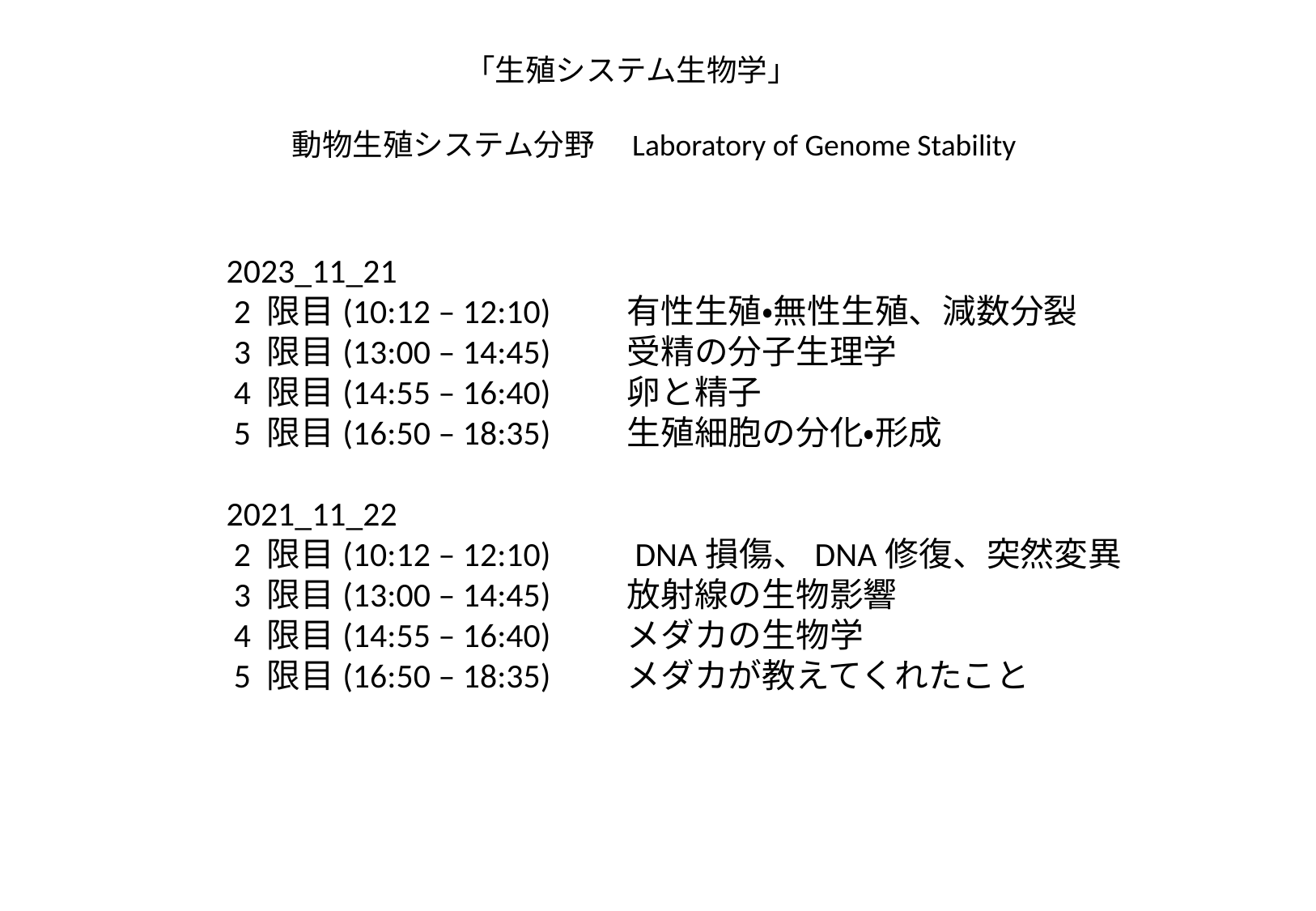

「生殖システム生物学」
動物生殖システム分野　Laboratory of Genome Stability
2023_11_21
 2 限目(10:12 – 12:10)　　有性生殖・無性生殖、減数分裂
 3 限目(13:00 – 14:45)　　受精の分子生理学
 4 限目(14:55 – 16:40)　　卵と精子
 5 限目(16:50 – 18:35)　　生殖細胞の分化・形成

2021_11_22
 2 限目(10:12 – 12:10)　　DNA損傷、DNA修復、突然変異
 3 限目(13:00 – 14:45)　　放射線の生物影響
 4 限目(14:55 – 16:40)　　メダカの生物学
 5 限目(16:50 – 18:35)　　メダカが教えてくれたこと